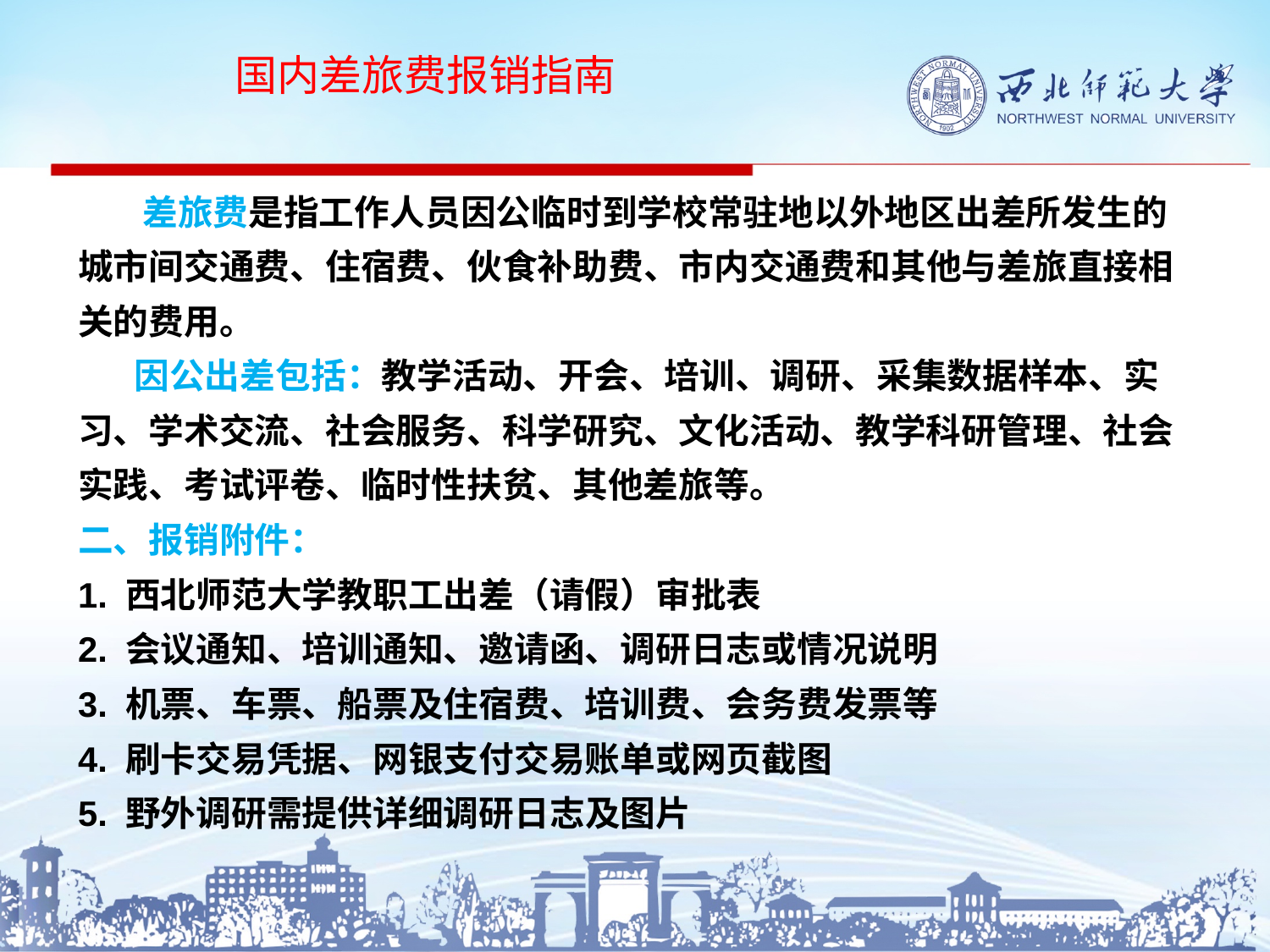

国内差旅费报销指南
# 差旅费是指工作人员因公临时到学校常驻地以外地区出差所发生的城市间交通费、住宿费、伙食补助费、市内交通费和其他与差旅直接相关的费用。 因公出差包括：教学活动、开会、培训、调研、采集数据样本、实习、学术交流、社会服务、科学研究、文化活动、教学科研管理、社会实践、考试评卷、临时性扶贫、其他差旅等。 二、报销附件： 1. 西北师范大学教职工出差（请假）审批表 2. 会议通知、培训通知、邀请函、调研日志或情况说明 3. 机票、车票、船票及住宿费、培训费、会务费发票等 4. 刷卡交易凭据、网银支付交易账单或网页截图 5. 野外调研需提供详细调研日志及图片